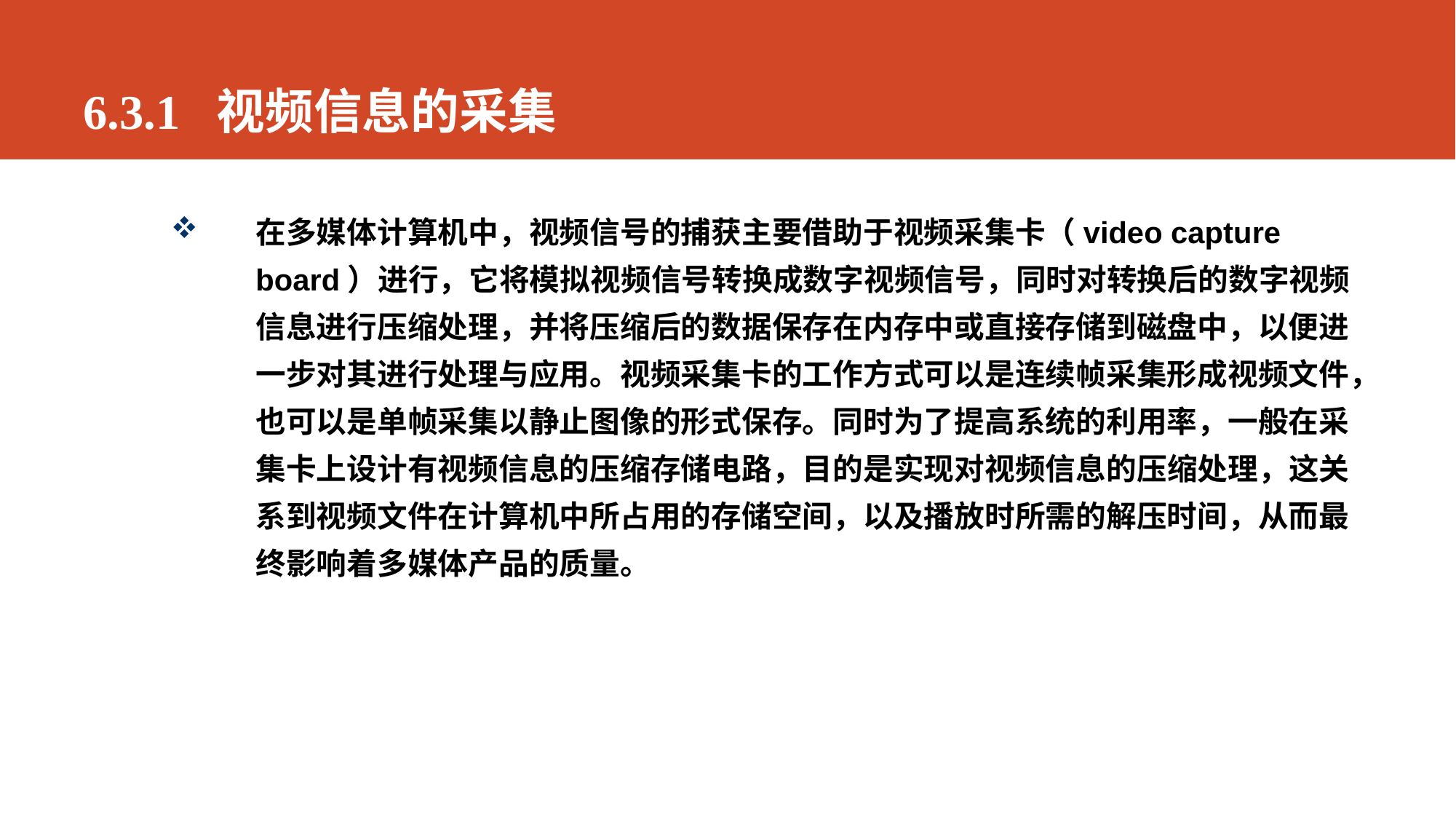

# 6.3.1  视频信息的采集
在多媒体计算机中，视频信号的捕获主要借助于视频采集卡（video capture board）进行，它将模拟视频信号转换成数字视频信号，同时对转换后的数字视频信息进行压缩处理，并将压缩后的数据保存在内存中或直接存储到磁盘中，以便进一步对其进行处理与应用。视频采集卡的工作方式可以是连续帧采集形成视频文件，也可以是单帧采集以静止图像的形式保存。同时为了提高系统的利用率，一般在采集卡上设计有视频信息的压缩存储电路，目的是实现对视频信息的压缩处理，这关系到视频文件在计算机中所占用的存储空间，以及播放时所需的解压时间，从而最终影响着多媒体产品的质量。